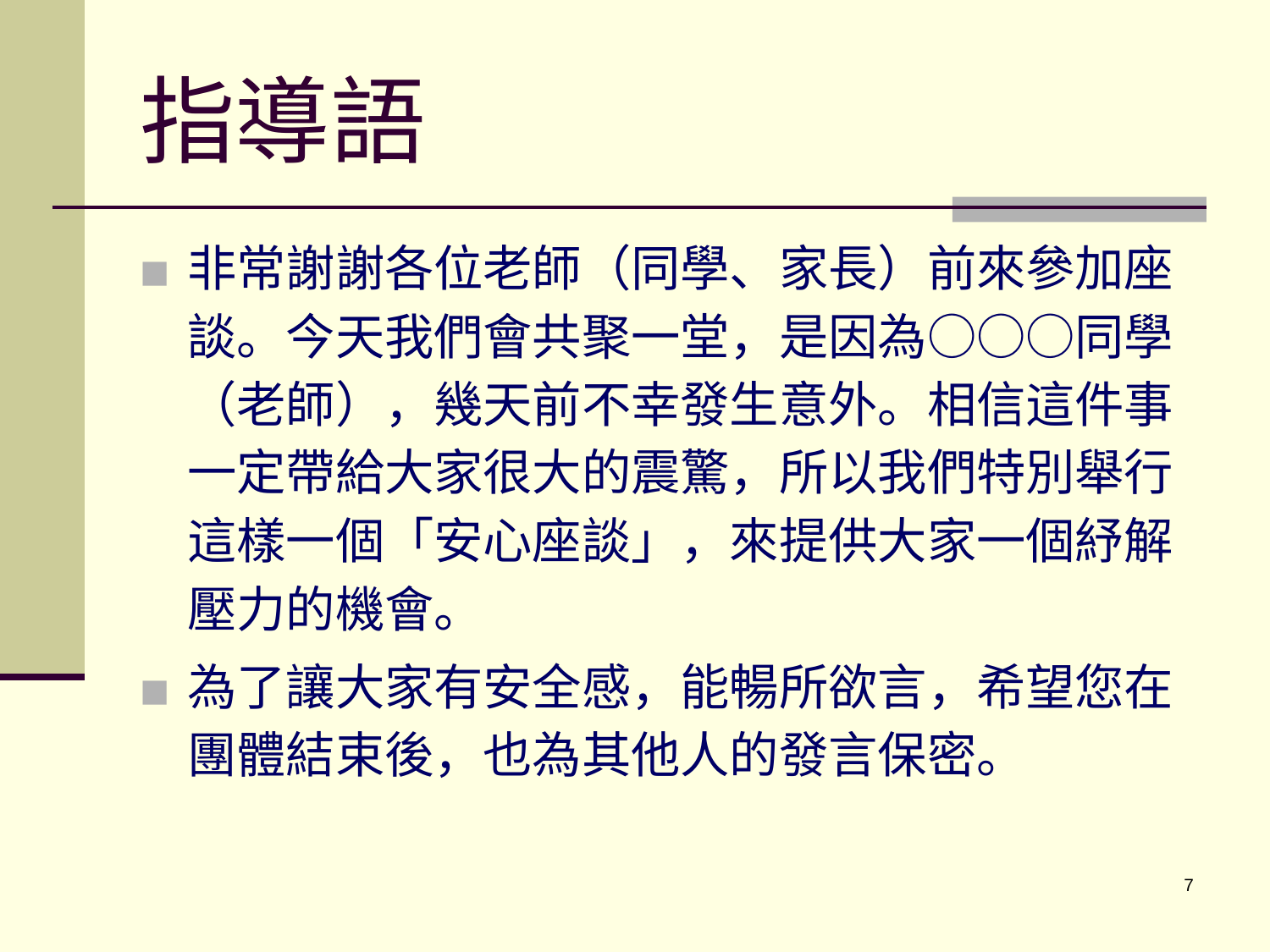

# 指導語
非常謝謝各位老師（同學、家長）前來參加座談。今天我們會共聚一堂，是因為○○○同學（老師），幾天前不幸發生意外。相信這件事一定帶給大家很大的震驚，所以我們特別舉行這樣一個「安心座談」，來提供大家一個紓解壓力的機會。
為了讓大家有安全感，能暢所欲言，希望您在團體結束後，也為其他人的發言保密。

7